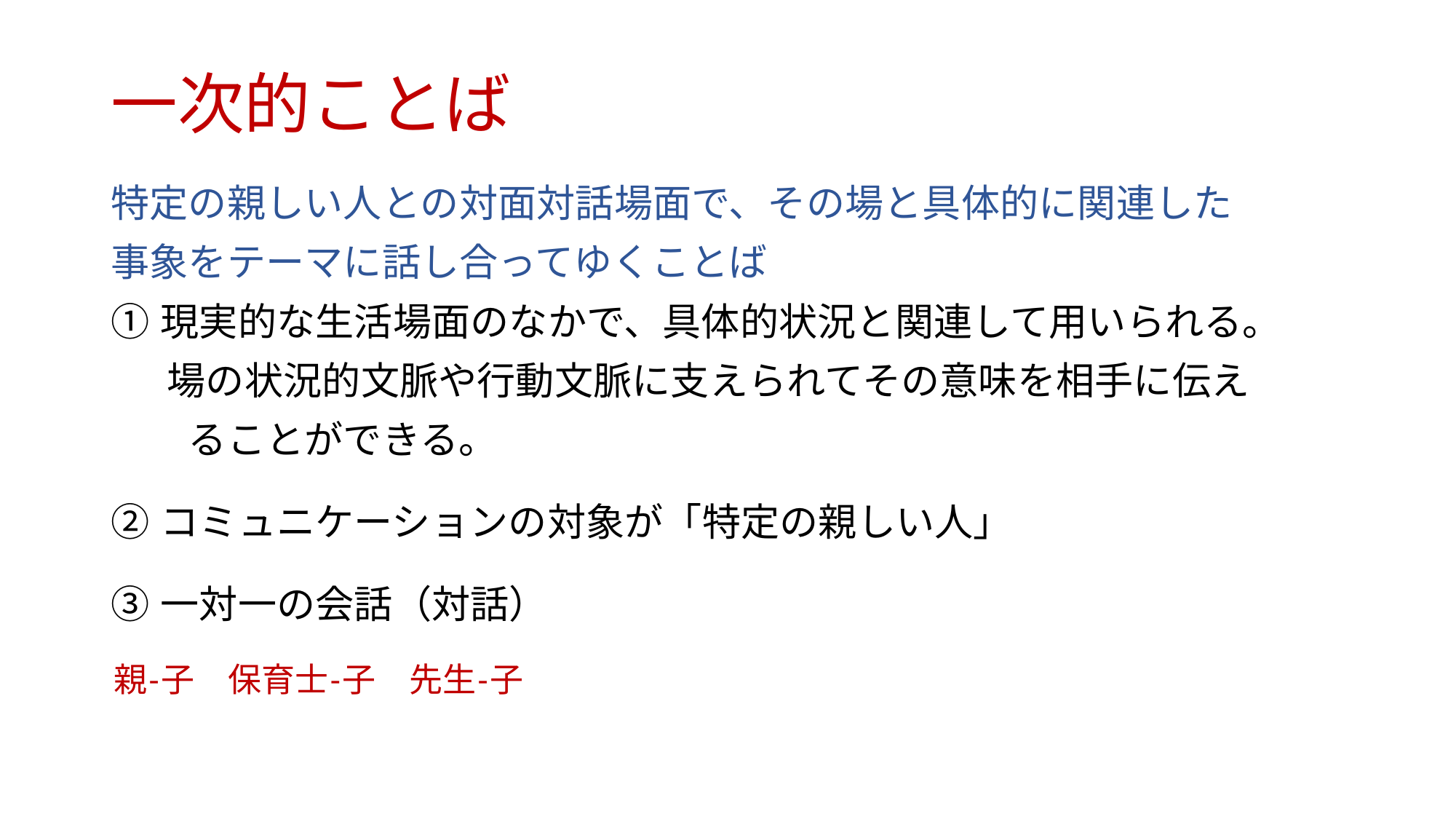

# 一次的ことば
特定の親しい人との対面対話場面で、その場と具体的に関連した
事象をテーマに話し合ってゆくことば
① 現実的な生活場面のなかで、具体的状況と関連して用いられる。
　  場の状況的文脈や行動文脈に支えられてその意味を相手に伝え
　　ることができる。
② コミュニケーションの対象が「特定の親しい人」
③ 一対一の会話（対話）
 親-子　保育士-子　先生-子